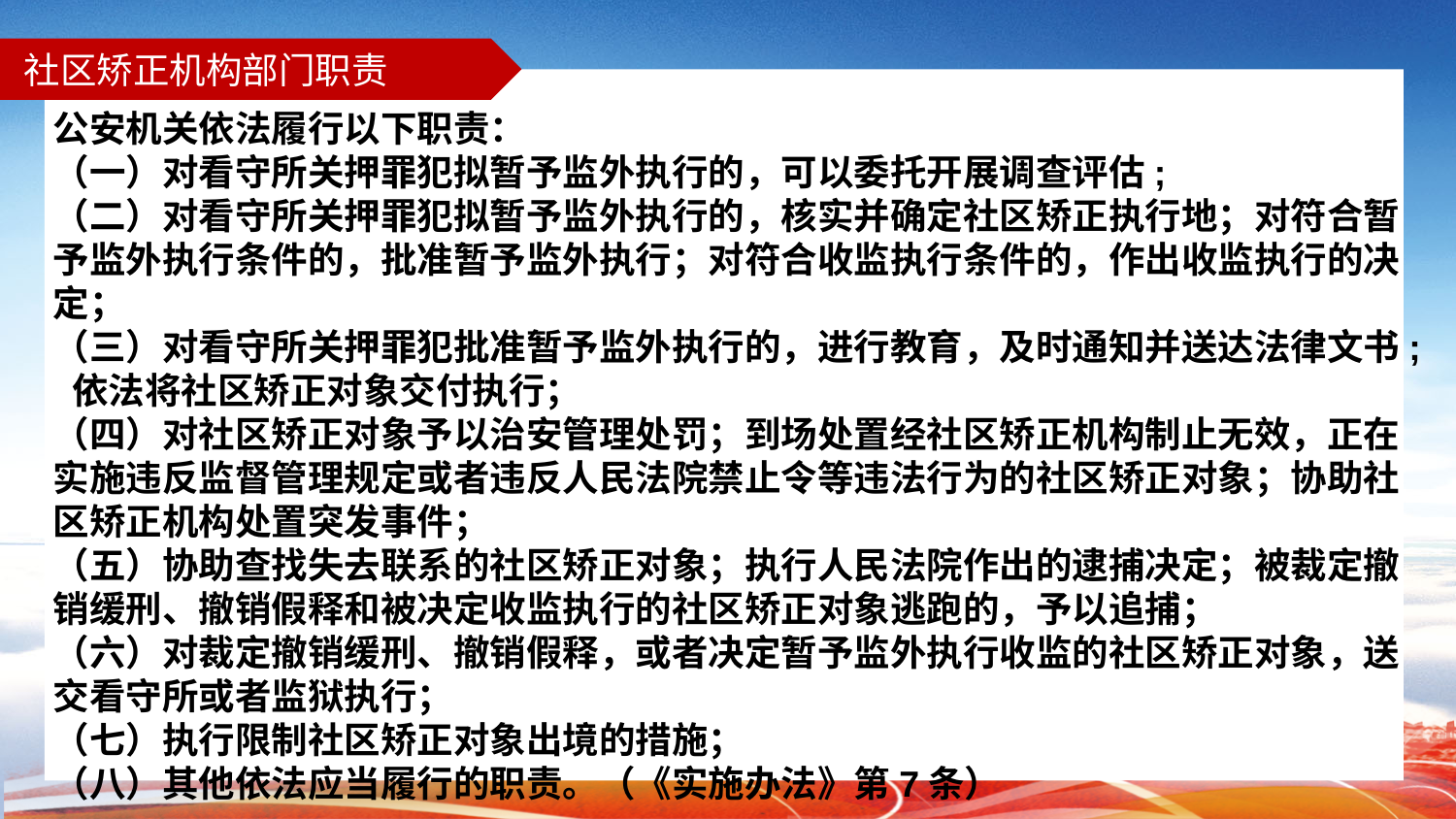

# 社区矫正机构部门职责
公安机关依法履行以下职责：
（一）对看守所关押罪犯拟暂予监外执行的，可以委托开展调查评估;
（二）对看守所关押罪犯拟暂予监外执行的，核实并确定社区矫正执行地；对符合暂予监外执行条件的，批准暂予监外执行；对符合收监执行条件的，作出收监执行的决定；
（三）对看守所关押罪犯批准暂予监外执行的，进行教育，及时通知并送达法律文书; 依法将社区矫正对象交付执行；
（四）对社区矫正对象予以治安管理处罚；到场处置经社区矫正机构制止无效，正在实施违反监督管理规定或者违反人民法院禁止令等违法行为的社区矫正对象；协助社区矫正机构处置突发事件；
（五）协助查找失去联系的社区矫正对象；执行人民法院作出的逮捕决定；被裁定撤销缓刑、撤销假释和被决定收监执行的社区矫正对象逃跑的，予以追捕；
（六）对裁定撤销缓刑、撤销假释，或者决定暂予监外执行收监的社区矫正对象，送交看守所或者监狱执行；
（七）执行限制社区矫正对象出境的措施；
（八）其他依法应当履行的职责。（《实施办法》第7条）
标题
标题
标题
标题